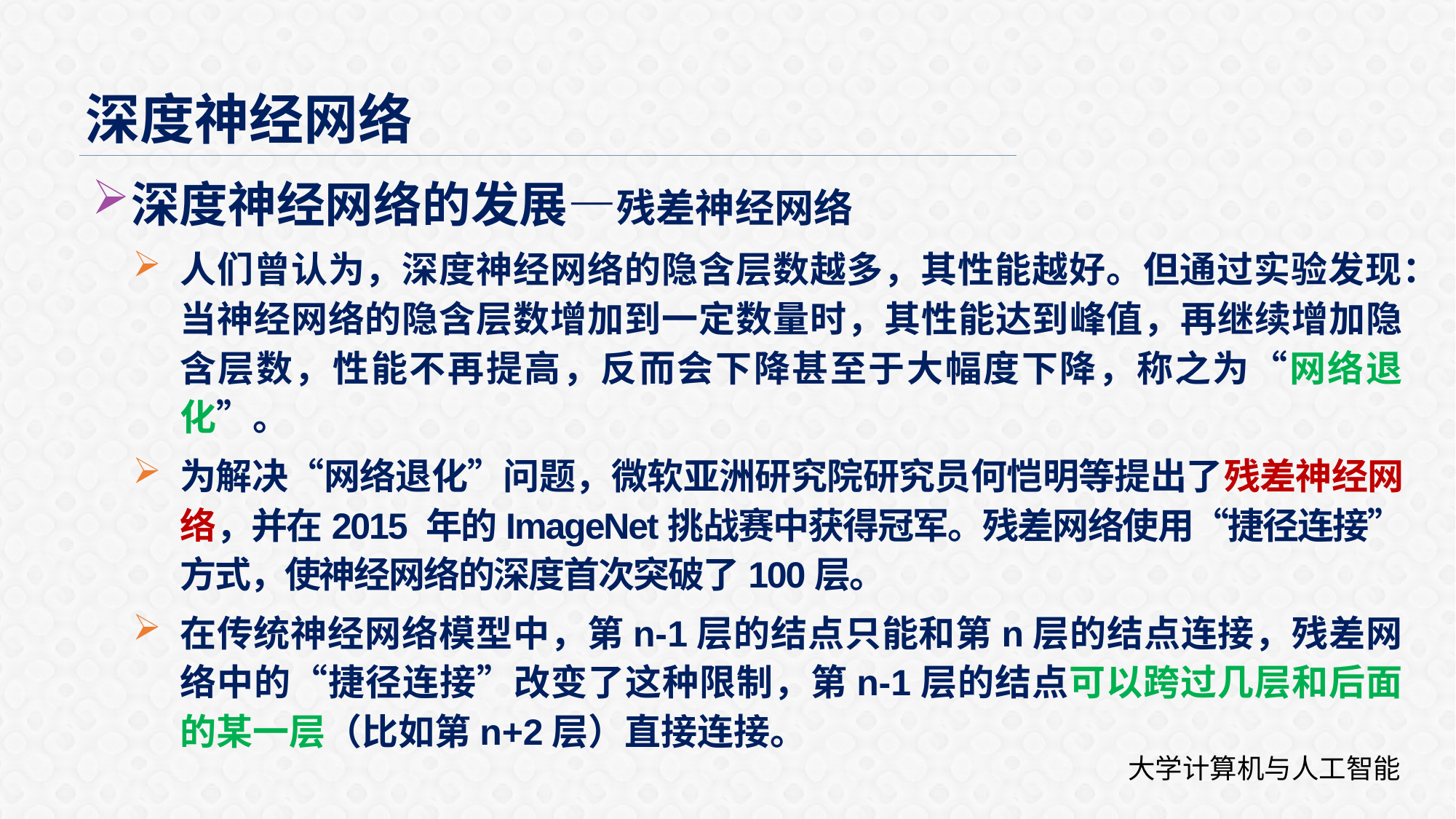

深度神经网络
深度神经网络的发展—残差神经网络
人们曾认为，深度神经网络的隐含层数越多，其性能越好。但通过实验发现：当神经网络的隐含层数增加到一定数量时，其性能达到峰值，再继续增加隐含层数，性能不再提高，反而会下降甚至于大幅度下降，称之为“网络退化”。
为解决“网络退化”问题，微软亚洲研究院研究员何恺明等提出了残差神经网络，并在2015 年的ImageNet挑战赛中获得冠军。残差网络使用“捷径连接” 方式，使神经网络的深度首次突破了100层。
在传统神经网络模型中，第n-1层的结点只能和第n层的结点连接，残差网络中的“捷径连接”改变了这种限制，第n-1层的结点可以跨过几层和后面的某一层（比如第n+2层）直接连接。